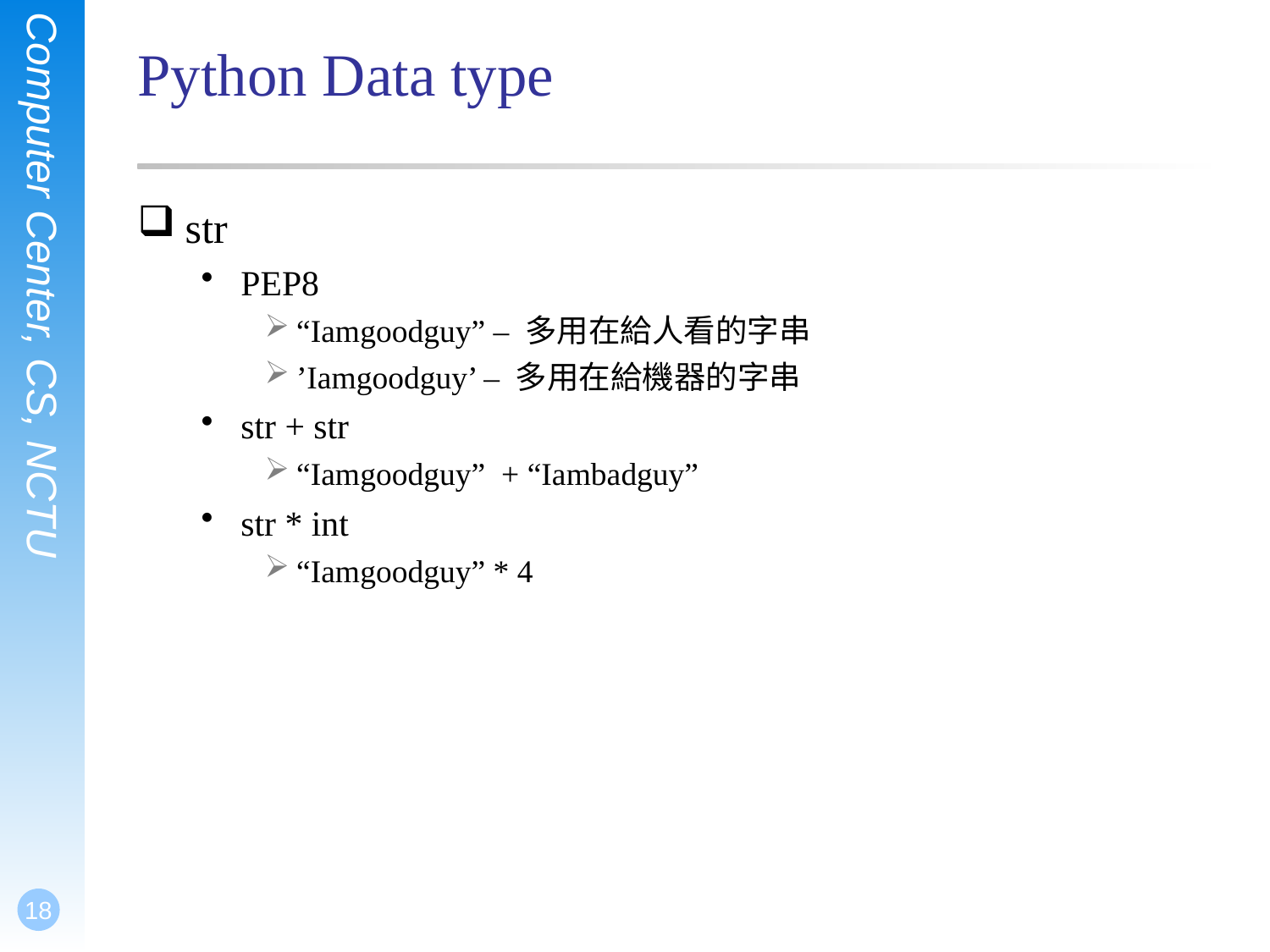

# Python Data type
str
PEP8
“Iamgoodguy” – 多用在給人看的字串
’Iamgoodguy’ – 多用在給機器的字串
str + str
“Iamgoodguy”  + “Iambadguy”
str * int
“Iamgoodguy” * 4